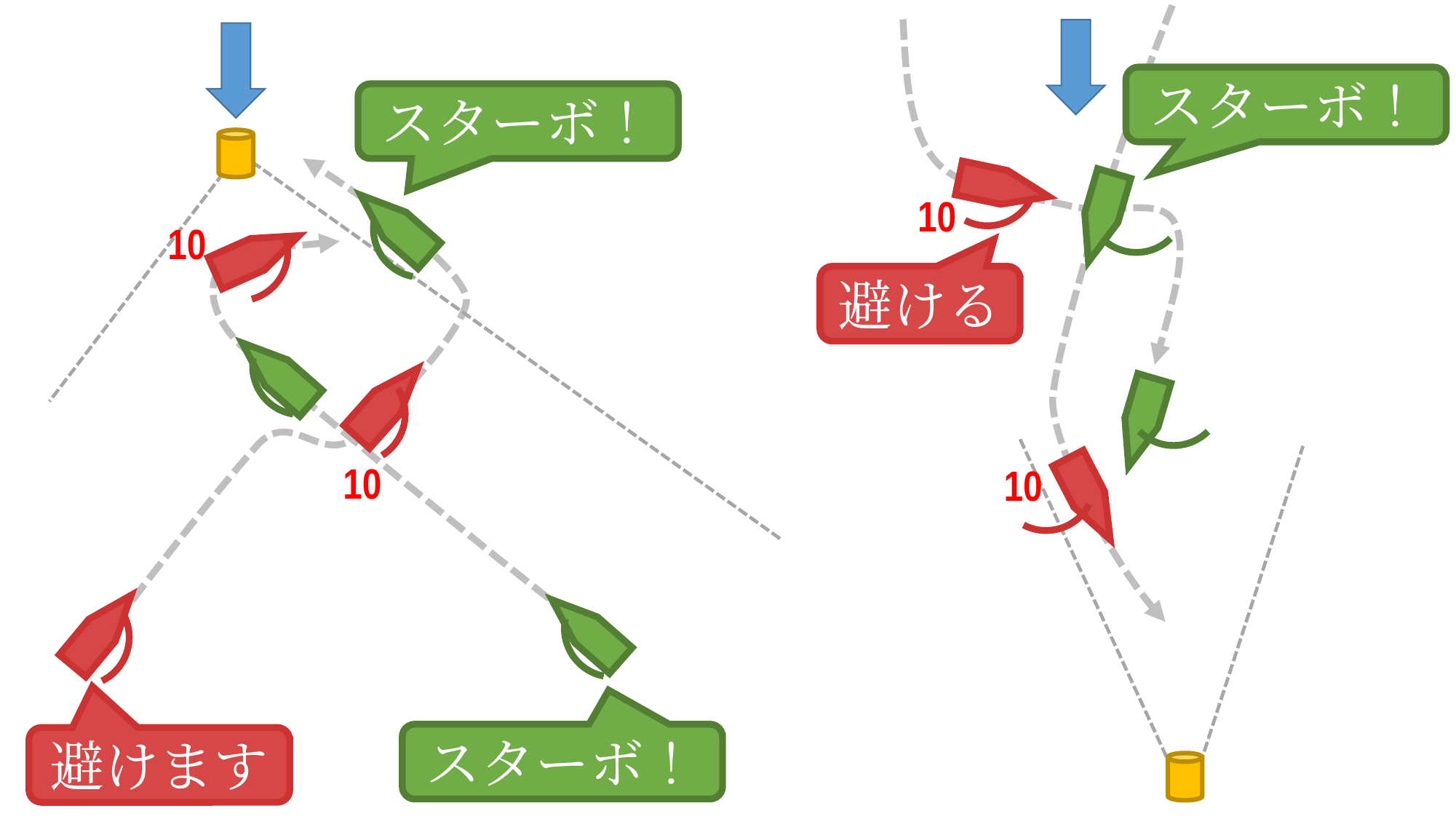

スターボ！
スターボ！

10

10

避ける

10
10

スターボ！
避けます